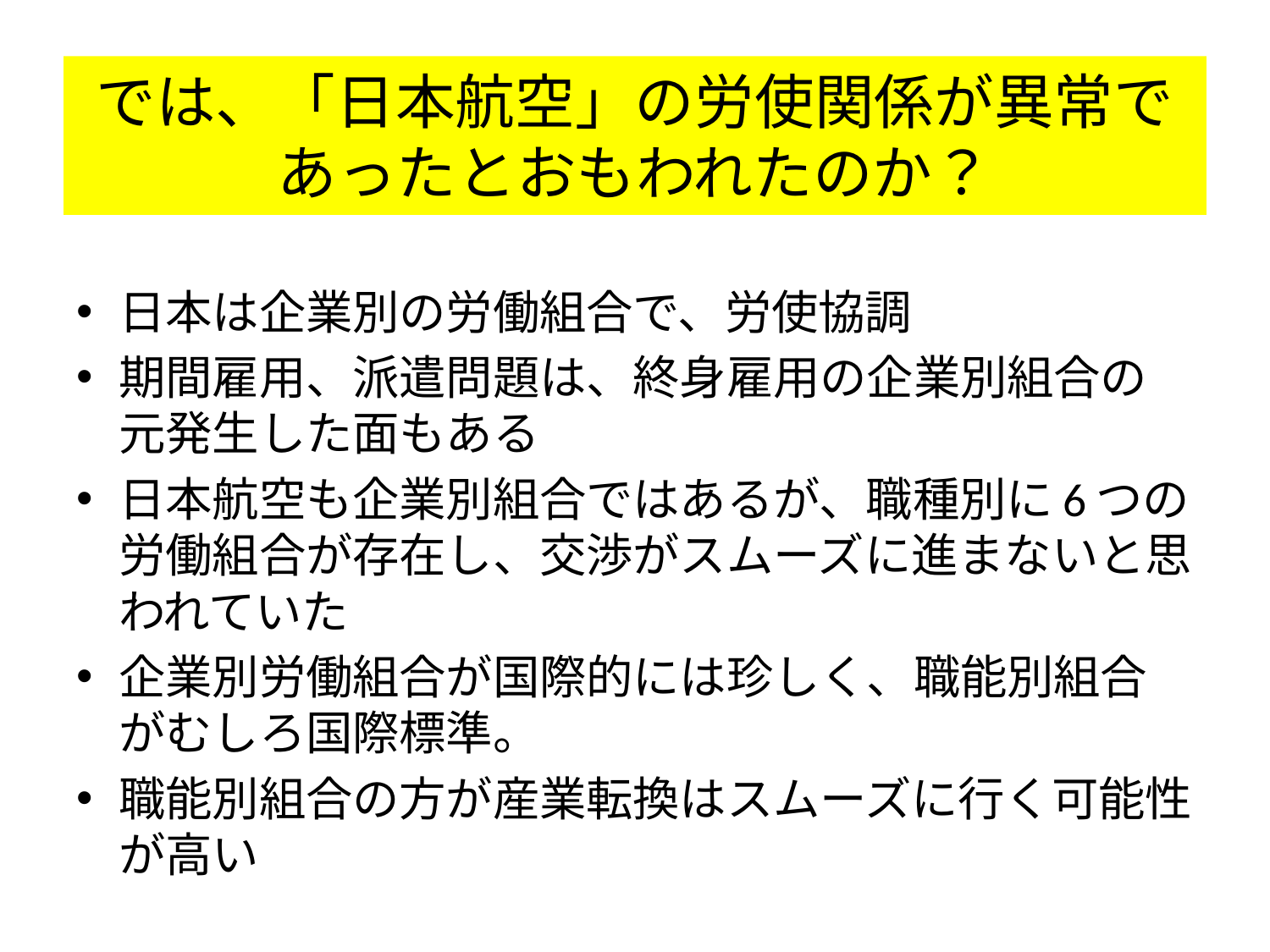

# では、「日本航空」の労使関係が異常であったとおもわれたのか？
日本は企業別の労働組合で、労使協調
期間雇用、派遣問題は、終身雇用の企業別組合の元発生した面もある
日本航空も企業別組合ではあるが、職種別に6つの労働組合が存在し、交渉がスムーズに進まないと思われていた
企業別労働組合が国際的には珍しく、職能別組合がむしろ国際標準。
職能別組合の方が産業転換はスムーズに行く可能性が高い